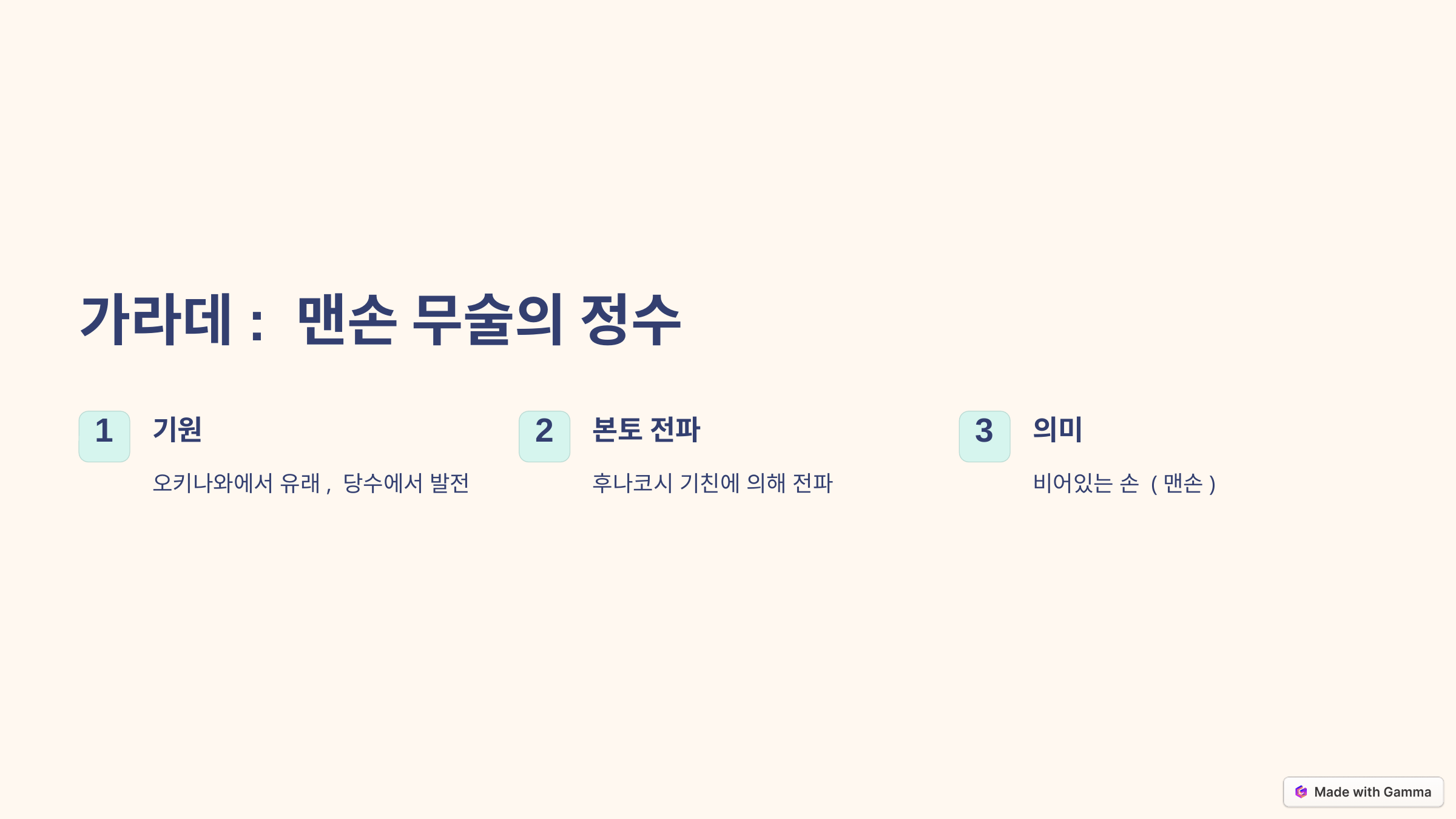

가라데: 맨손 무술의 정수

기원

본토 전파

의미
1
2
3
오키나와에서 유래, 당수에서 발전
후나코시 기친에 의해 전파
비어있는 손 (맨손)